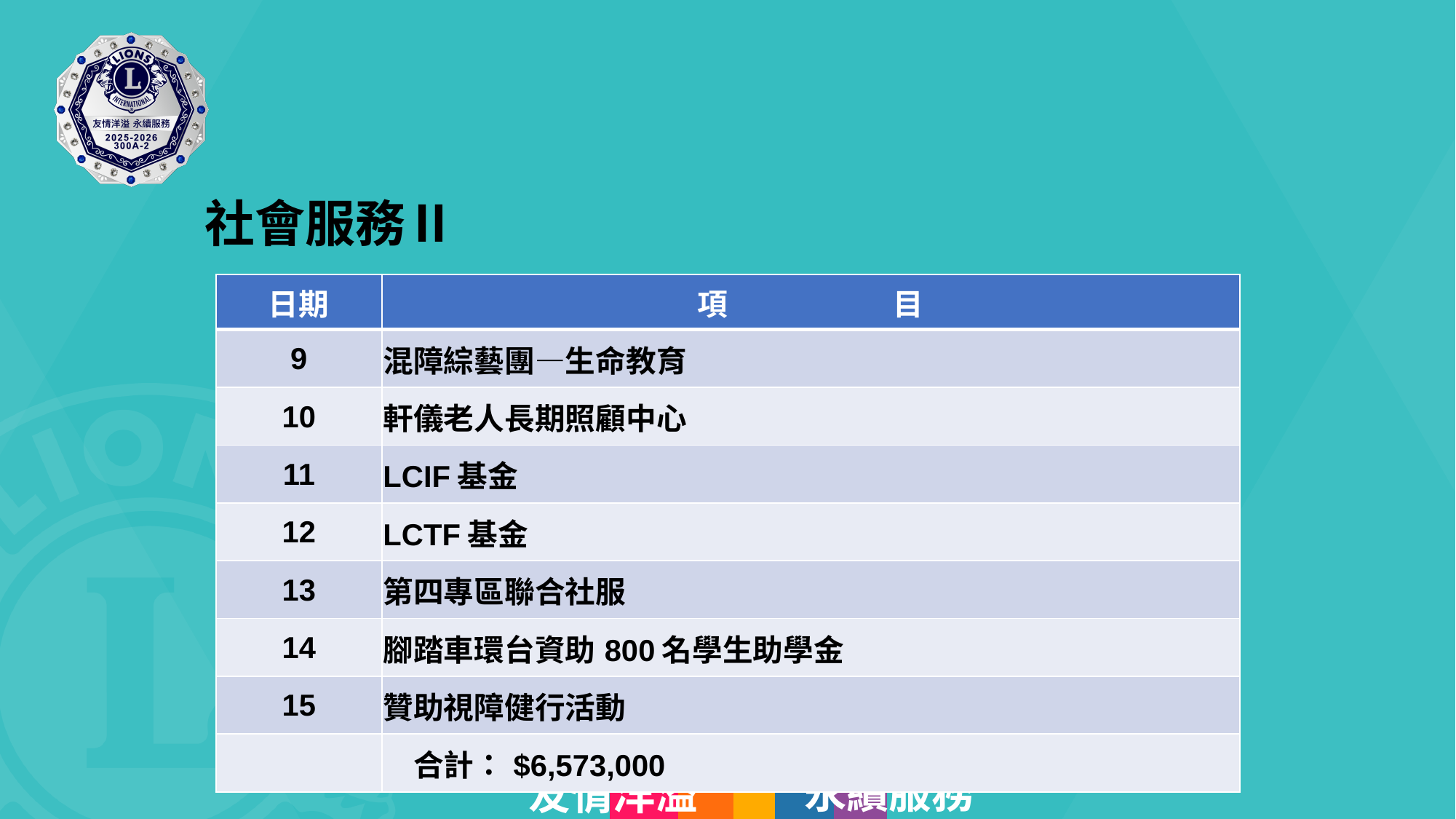

社會服務Ⅱ
| 日期 | 項 目 |
| --- | --- |
| 9 | 混障綜藝團—生命教育 |
| 10 | 軒儀老人長期照顧中心 |
| 11 | LCIF基金 |
| 12 | LCTF基金 |
| 13 | 第四專區聯合社服 |
| 14 | 腳踏車環台資助800名學生助學金 |
| 15 | 贊助視障健行活動 |
|  | 合計：$6,573,000 |